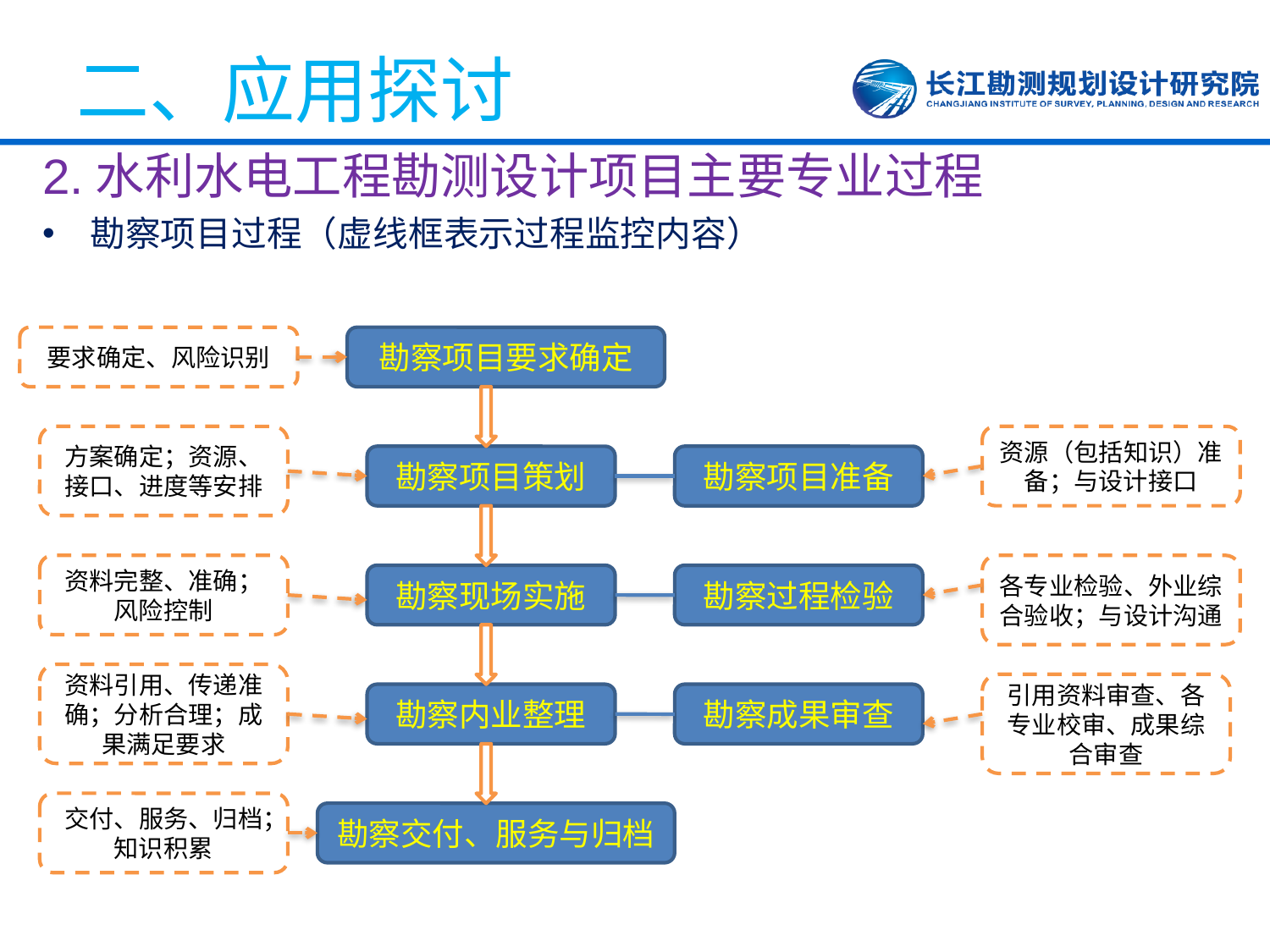

# 二、应用探讨
2.水利水电工程勘测设计项目主要专业过程
勘察项目过程（虚线框表示过程监控内容）

要求确定、风险识别
勘察项目要求确定

方案确定；资源、接口、进度等安排
资源（包括知识）准备；与设计接口
勘察项目策划
勘察项目准备

资料完整、准确；风险控制
各专业检验、外业综合验收；与设计沟通
勘察现场实施
勘察过程检验

资料引用、传递准确；分析合理；成果满足要求
引用资料审查、各专业校审、成果综合审查
勘察内业整理
勘察成果审查

交付、服务、归档；知识积累
勘察交付、服务与归档